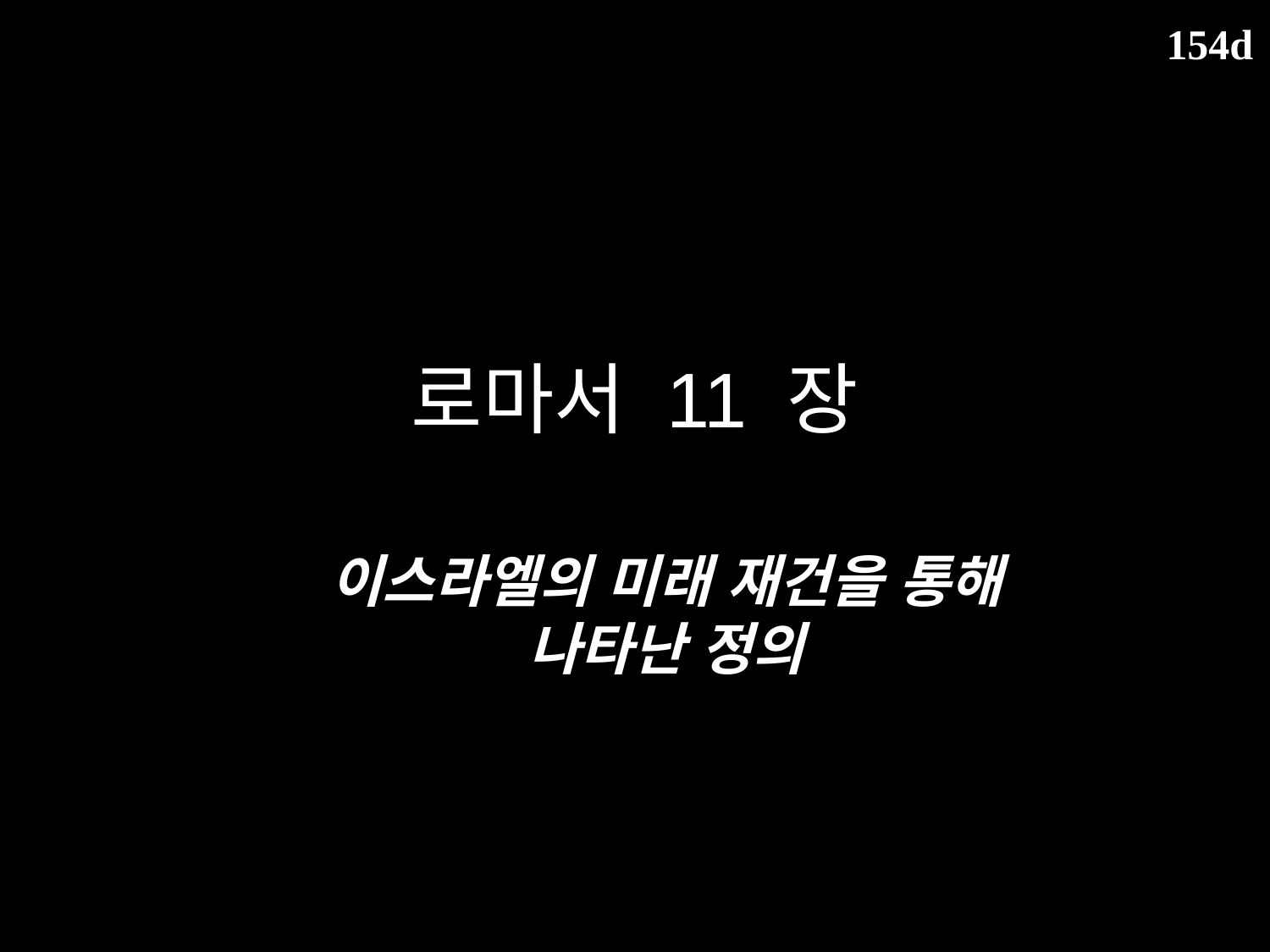

154d
로마서 11 장
이스라엘의 미래 재건을 통해 나타난 정의